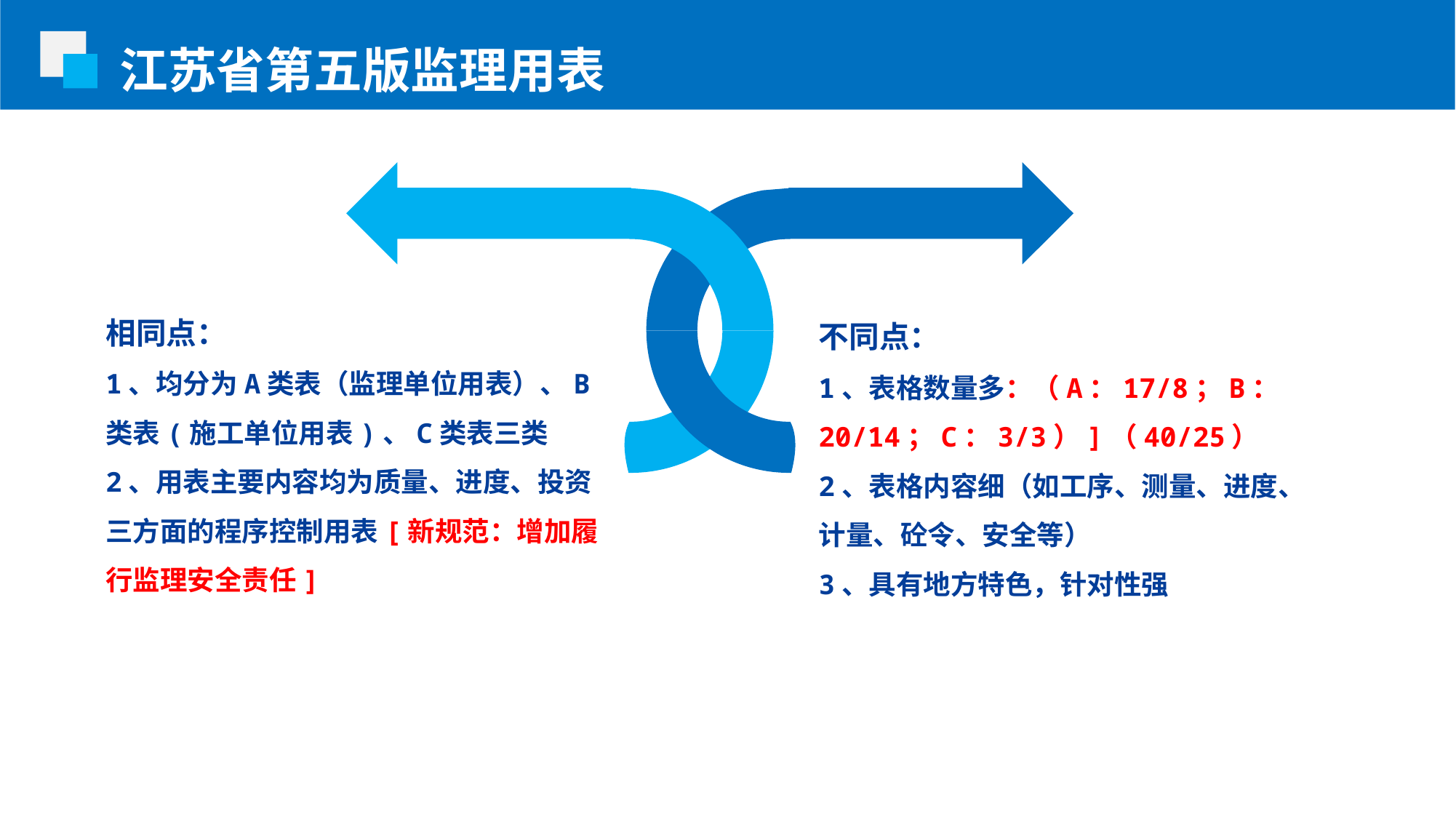

江苏省第五版监理用表

不同点：
1、表格数量多：（A：17/8；B：20/14；C：3/3）]（40/25）
2、表格内容细（如工序、测量、进度、计量、砼令、安全等）
3、具有地方特色，针对性强
相同点：
1、均分为A类表（监理单位用表）、B类表(施工单位用表)、C类表三类
2、用表主要内容均为质量、进度、投资三方面的程序控制用表[新规范：增加履行监理安全责任]